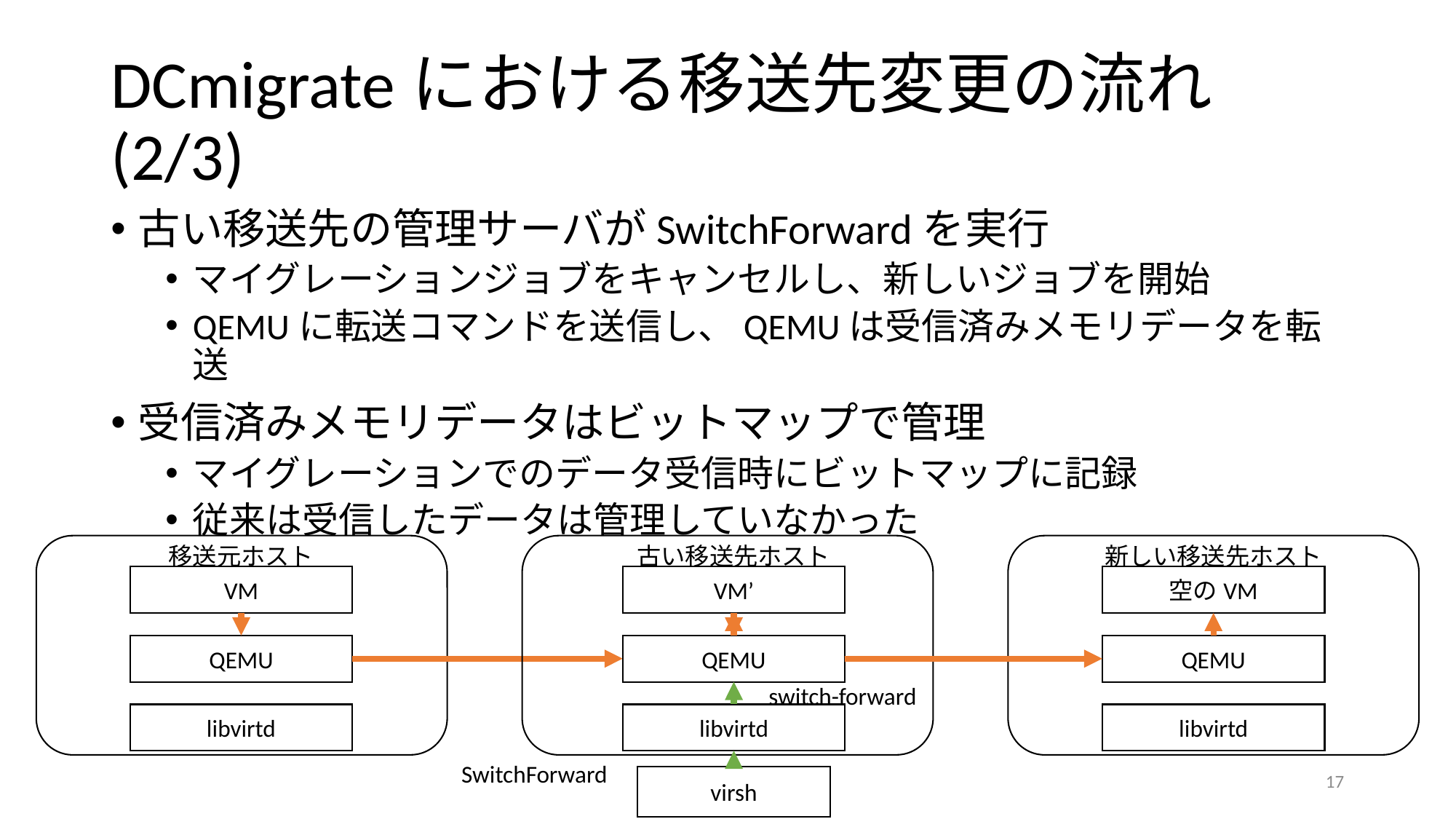

# DCmigrateにおける移送先変更の流れ(2/3)
古い移送先の管理サーバがSwitchForwardを実行
マイグレーションジョブをキャンセルし、新しいジョブを開始
QEMUに転送コマンドを送信し、QEMUは受信済みメモリデータを転送
受信済みメモリデータはビットマップで管理
マイグレーションでのデータ受信時にビットマップに記録
従来は受信したデータは管理していなかった

移送元ホスト

古い移送先ホスト

新しい移送先ホスト
VM
VM’
空のVM
QEMU
QEMU
QEMU
switch-forward
libvirtd
libvirtd
libvirtd
SwitchForward
17
virsh